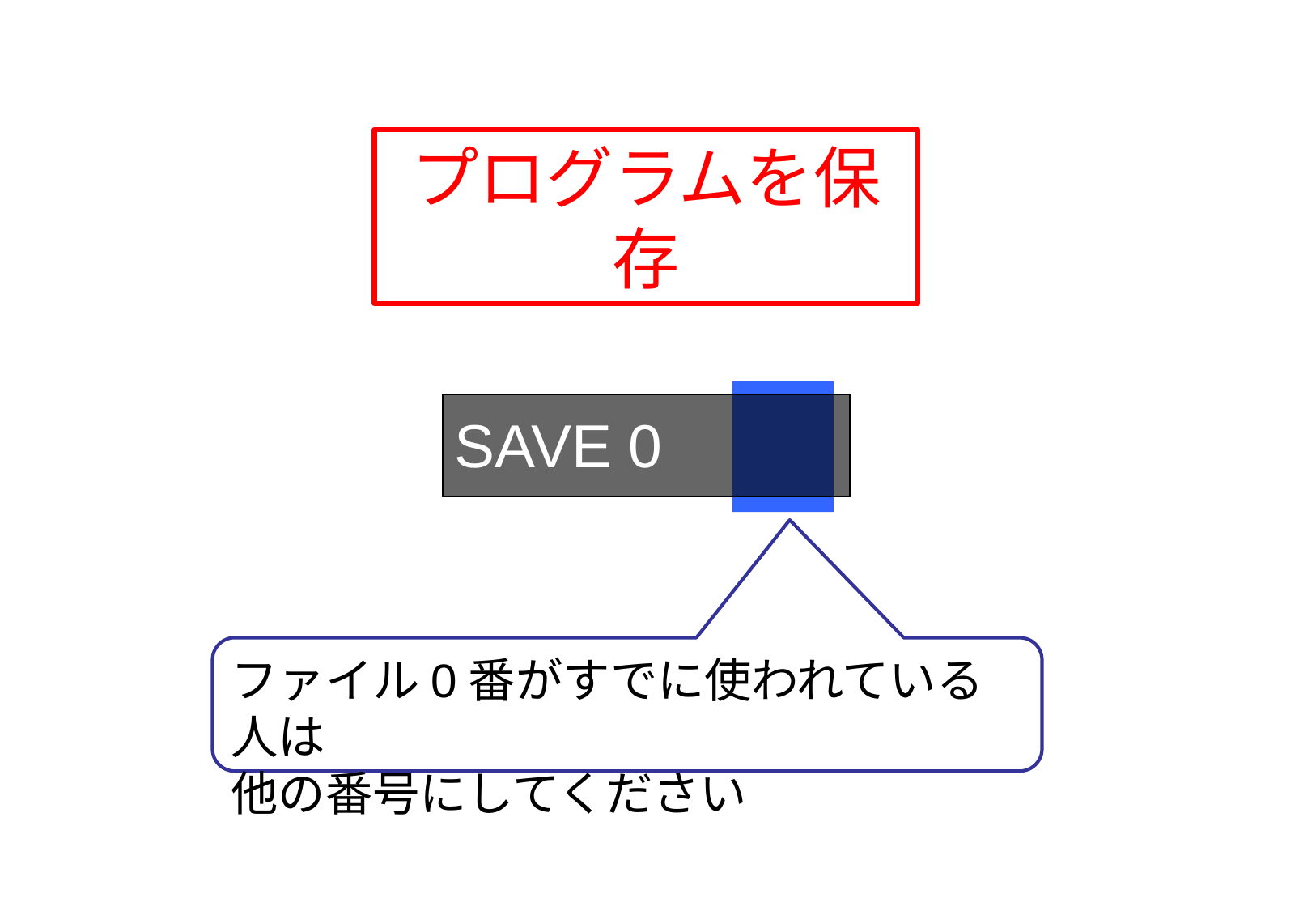

プログラムを保存

SAVE 0
ファイル0番がすでに使われている人は
他の番号にしてください